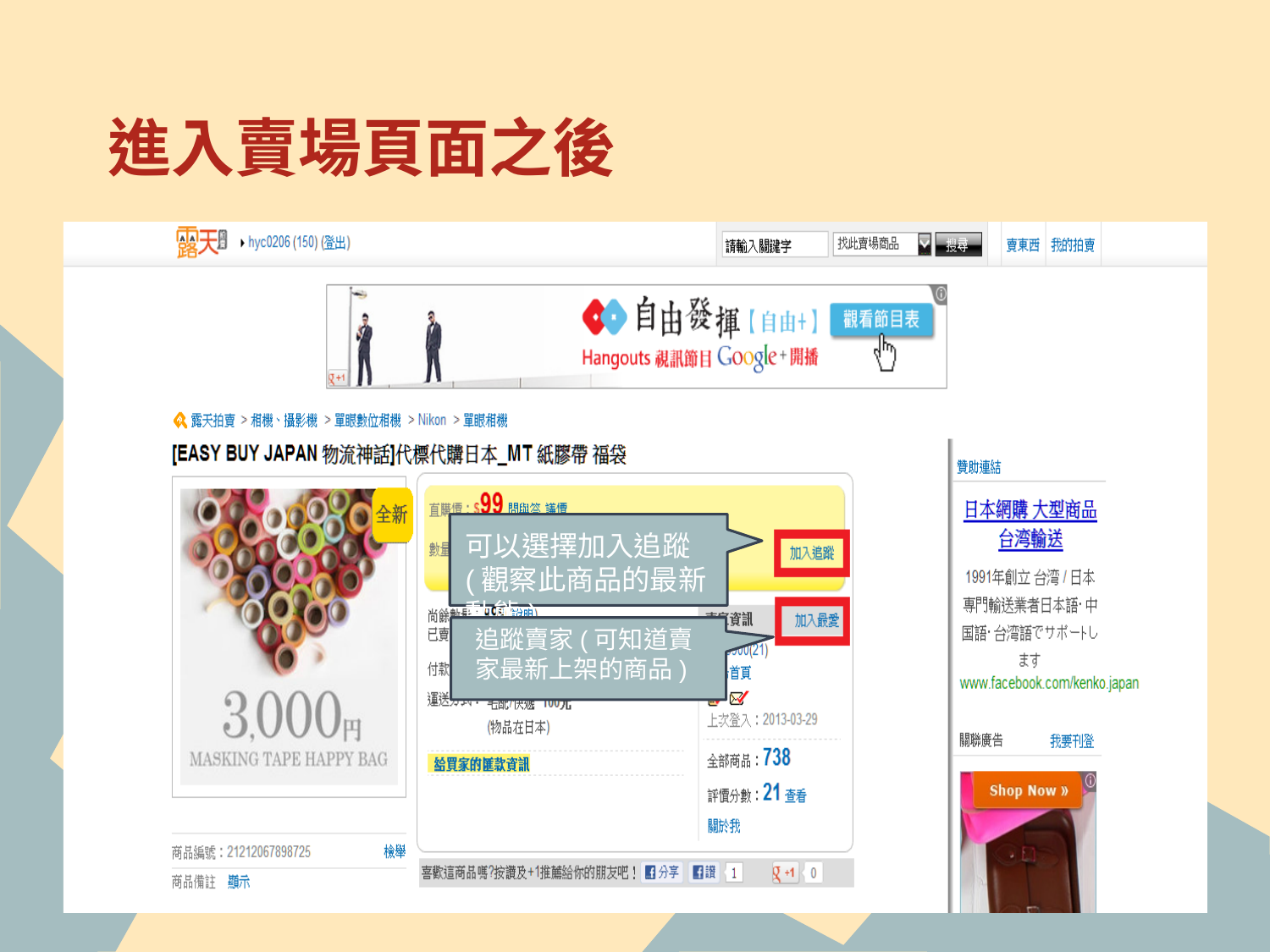

# 進入賣場頁面之後

可以選擇加入追蹤(觀察此商品的最新動態)

追蹤賣家(可知道賣家最新上架的商品)